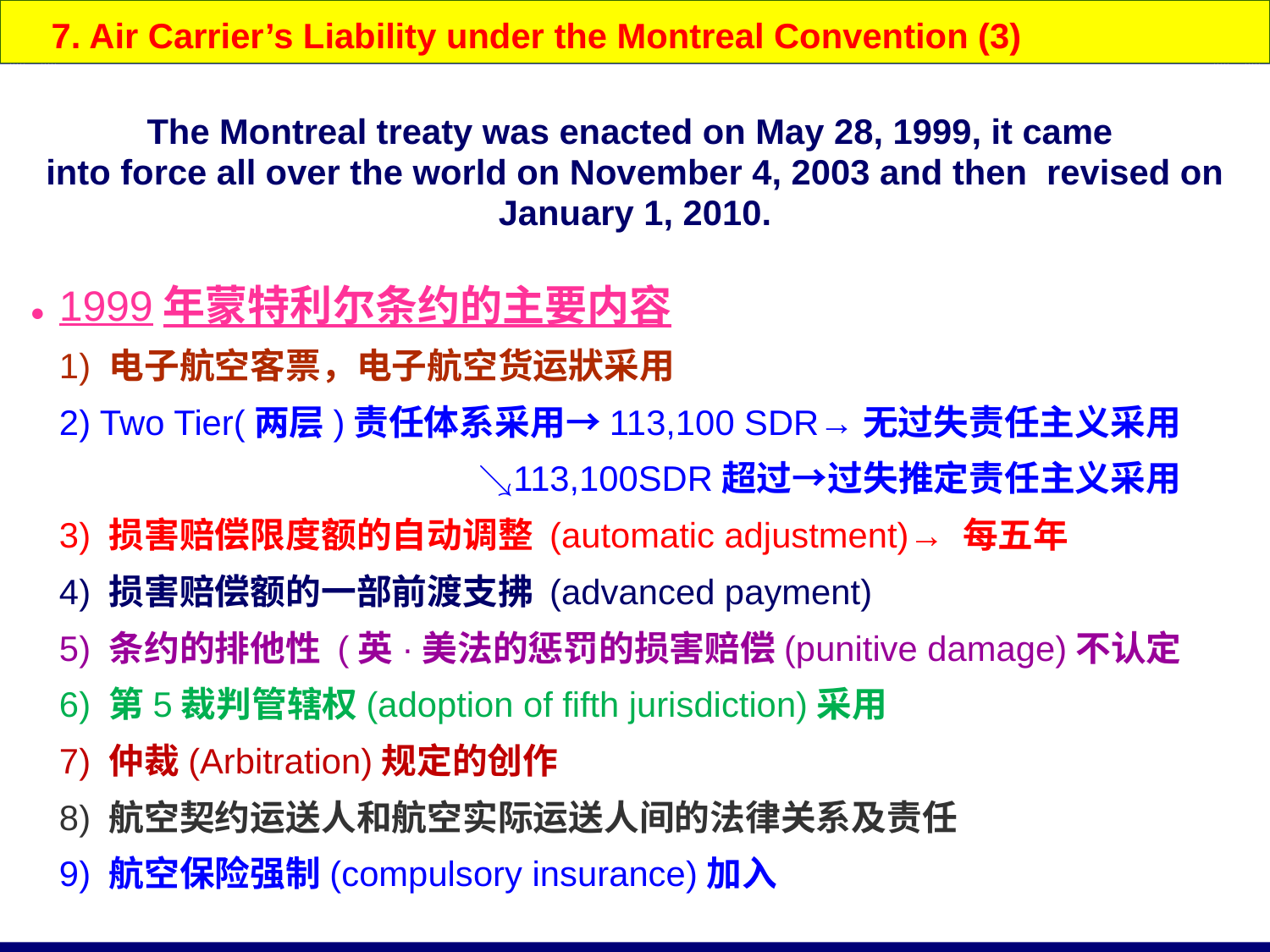

7. Air Carrier’s Liability under the Montreal Convention (3)

The Montreal treaty was enacted on May 28, 1999, it came
into force all over the world on November 4, 2003 and then  revised on January 1, 2010.

●  1999年蒙特利尔条约的主要内容
   1) 电子航空客票，电子航空货运狀采用
   2) Two Tier(两层)责任体系采用→113,100 SDR→无过失责任主义采用
                                              ↘113,100SDR超过→过失推定责任主义采用
   3) 损害赔偿限度额的自动调整 (automatic adjustment)→ 每五年
   4) 损害赔偿额的一部前渡支拂 (advanced payment)
   5) 条约的排他性 (英·美法的惩罚的损害赔偿(punitive damage)不认定
   6) 第5裁判管辖权(adoption of fifth jurisdiction)采用
   7) 仲裁(Arbitration)规定的创作
   8) 航空契约运送人和航空实际运送人间的法律关系及责任
   9) 航空保险强制(compulsory insurance)加入

64